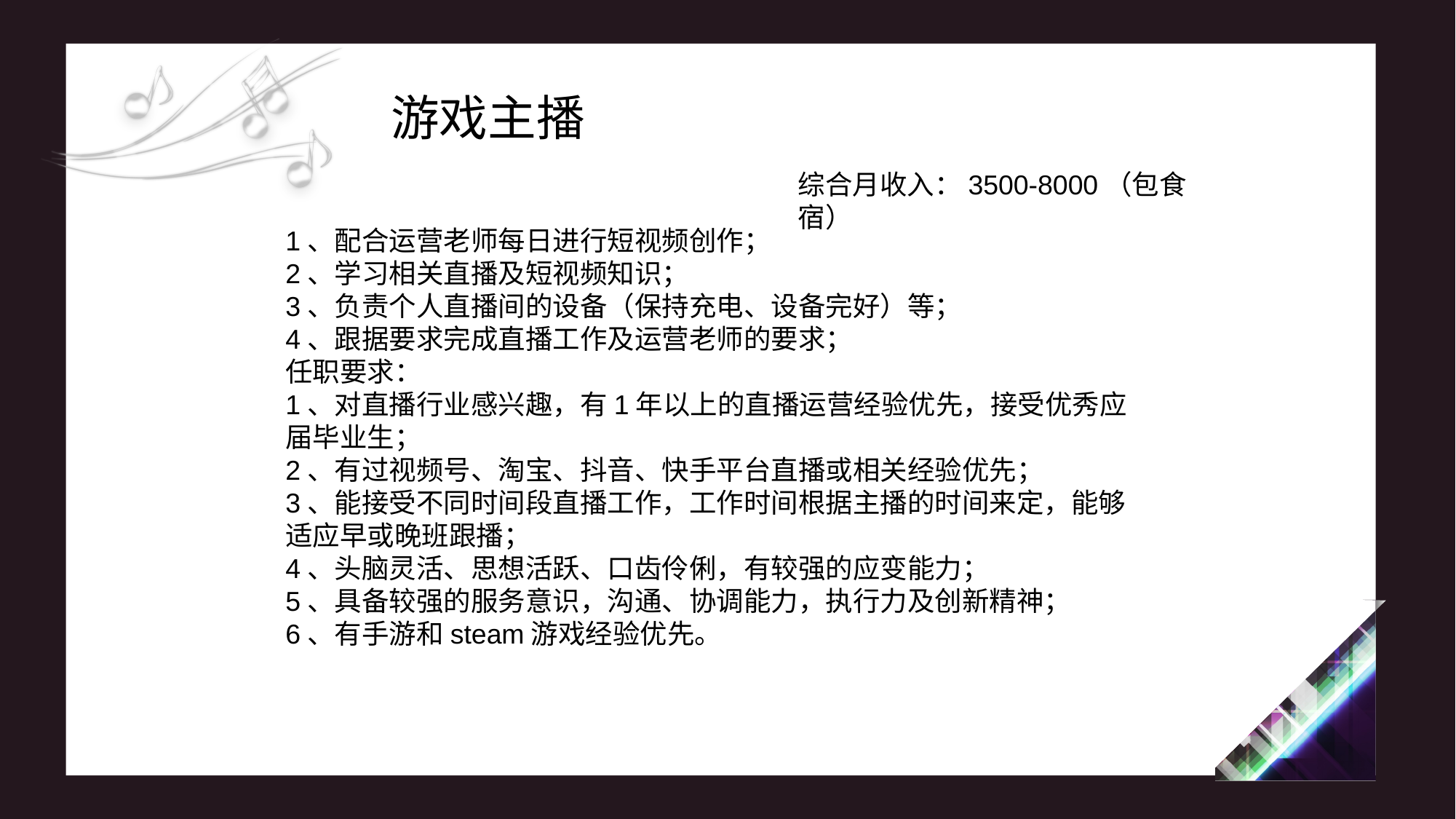

游戏主播
综合月收入：3500-8000（包食宿）
1、配合运营老师每日进行短视频创作；
2、学习相关直播及短视频知识；
3、负责个人直播间的设备（保持充电、设备完好）等；
4、跟据要求完成直播工作及运营老师的要求；
任职要求：
1、对直播行业感兴趣，有1年以上的直播运营经验优先，接受优秀应届毕业生；
2、有过视频号、淘宝、抖音、快手平台直播或相关经验优先；
3、能接受不同时间段直播工作，工作时间根据主播的时间来定，能够适应早或晚班跟播；
4、头脑灵活、思想活跃、口齿伶俐，有较强的应变能力；
5、具备较强的服务意识，沟通、协调能力，执行力及创新精神；
6、有手游和steam游戏经验优先。